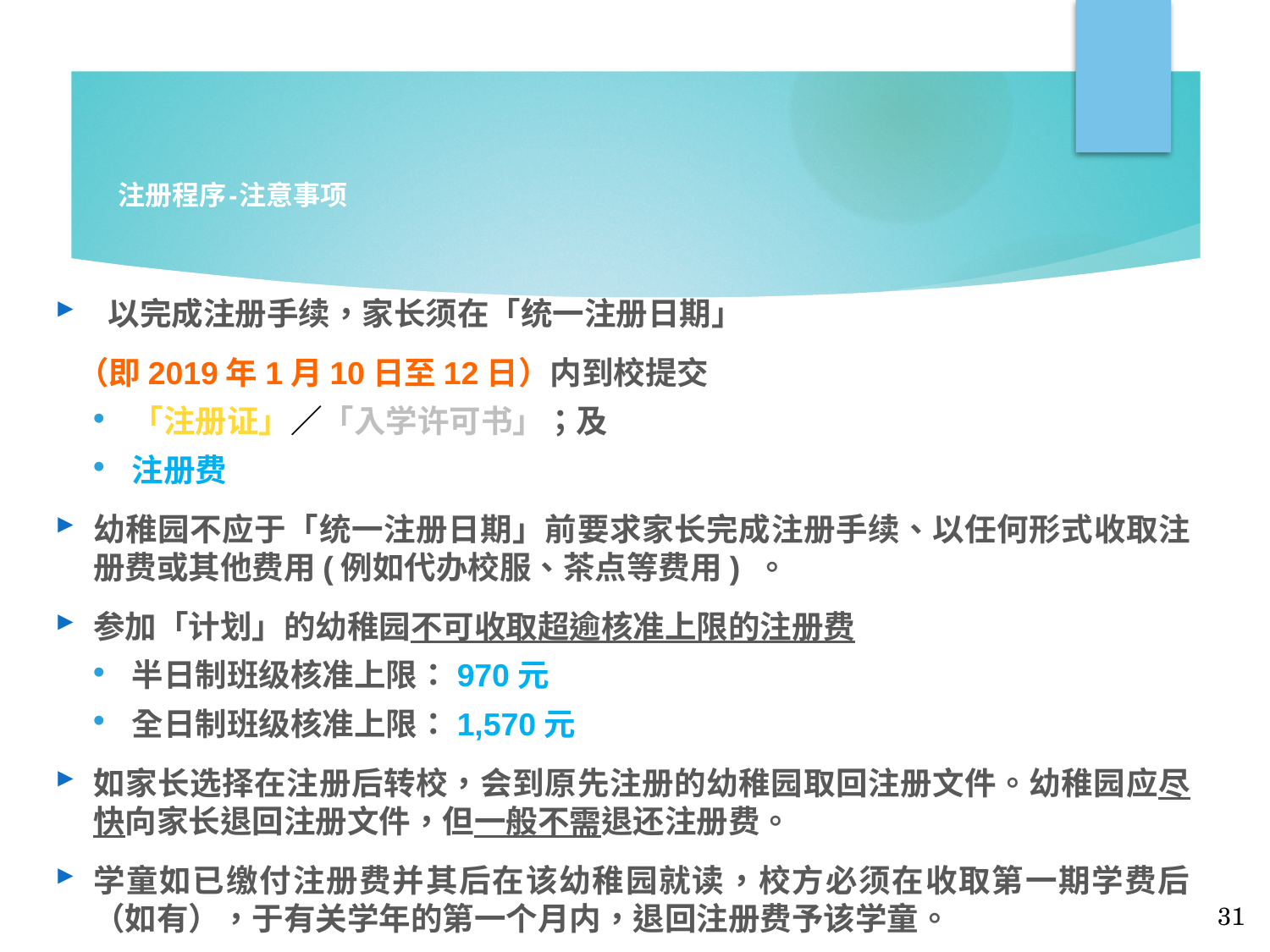

# 注册程序-注意事项
 以完成注册手续，家长须在「统一注册日期」
  （即2019年1月10日至12日）内到校提交
「注册证」／「入学许可书」；及
注册费
幼稚园不应于「统一注册日期」前要求家长完成注册手续、以任何形式收取注册费或其他费用(例如代办校服、茶点等费用) 。
参加「计划」的幼稚园不可收取超逾核准上限的注册费
半日制班级核准上限：970元
全日制班级核准上限：1,570元
如家长选择在注册后转校，会到原先注册的幼稚园取回注册文件。幼稚园应尽快向家长退回注册文件，但一般不需退还注册费。
学童如已缴付注册费并其后在该幼稚园就读，校方必须在收取第一期学费后（如有），于有关学年的第一个月内，退回注册费予该学童。

31